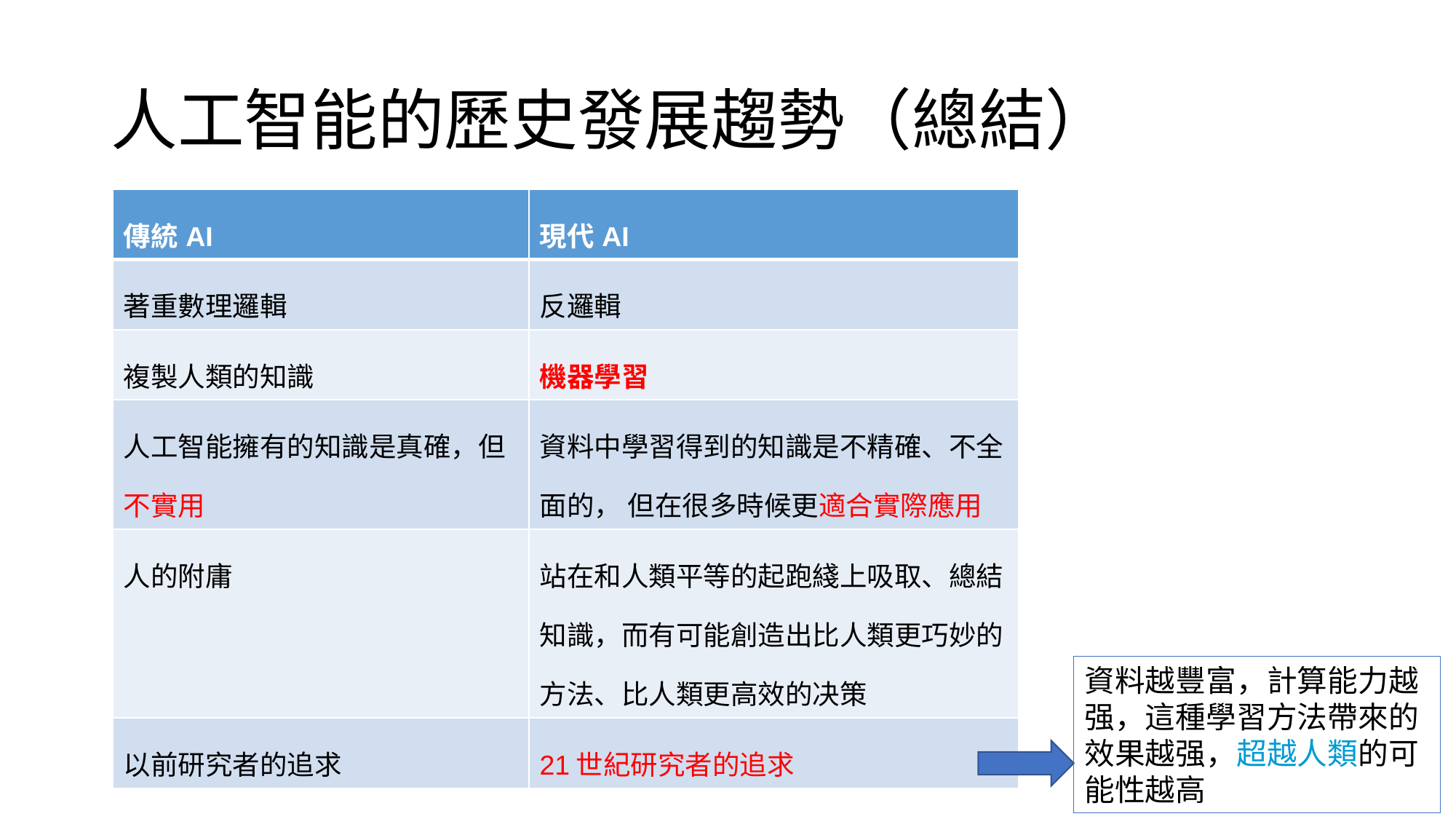

# 人工智能的歷史發展趨勢（總結）
| 傳統AI | 現代AI |
| --- | --- |
| 著重數理邏輯 | 反邏輯 |
| 複製人類的知識 | 機器學習 |
| 人工智能擁有的知識是真確，但不實用 | 資料中學習得到的知識是不精確、不全面的， 但在很多時候更適合實際應用 |
| 人的附庸 | 站在和人類平等的起跑綫上吸取、總結知識，而有可能創造出比人類更巧妙的方法、比人類更高效的决策 |
| 以前研究者的追求 | 21世紀研究者的追求 |
資料越豐富，計算能力越强，這種學習方法帶來的效果越强，超越人類的可能性越高